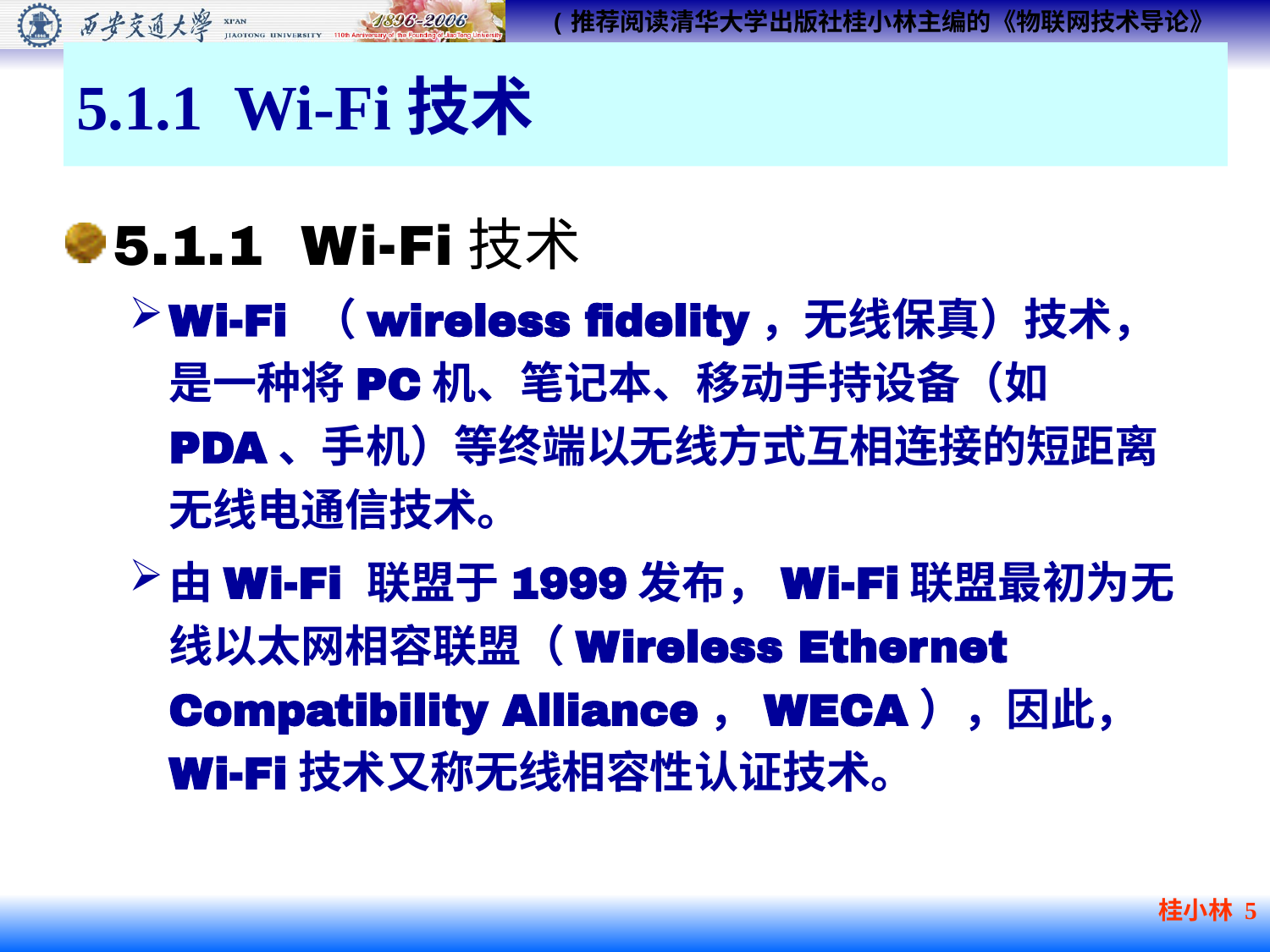

# 5.1.1  Wi-Fi技术
5.1.1  Wi-Fi技术
Wi-Fi （wireless fidelity，无线保真）技术，是一种将PC机、笔记本、移动手持设备（如PDA、手机）等终端以无线方式互相连接的短距离无线电通信技术。
由Wi-Fi 联盟于1999发布，Wi-Fi联盟最初为无线以太网相容联盟（Wireless Ethernet Compatibility Alliance，WECA），因此，Wi-Fi技术又称无线相容性认证技术。

桂小林 5